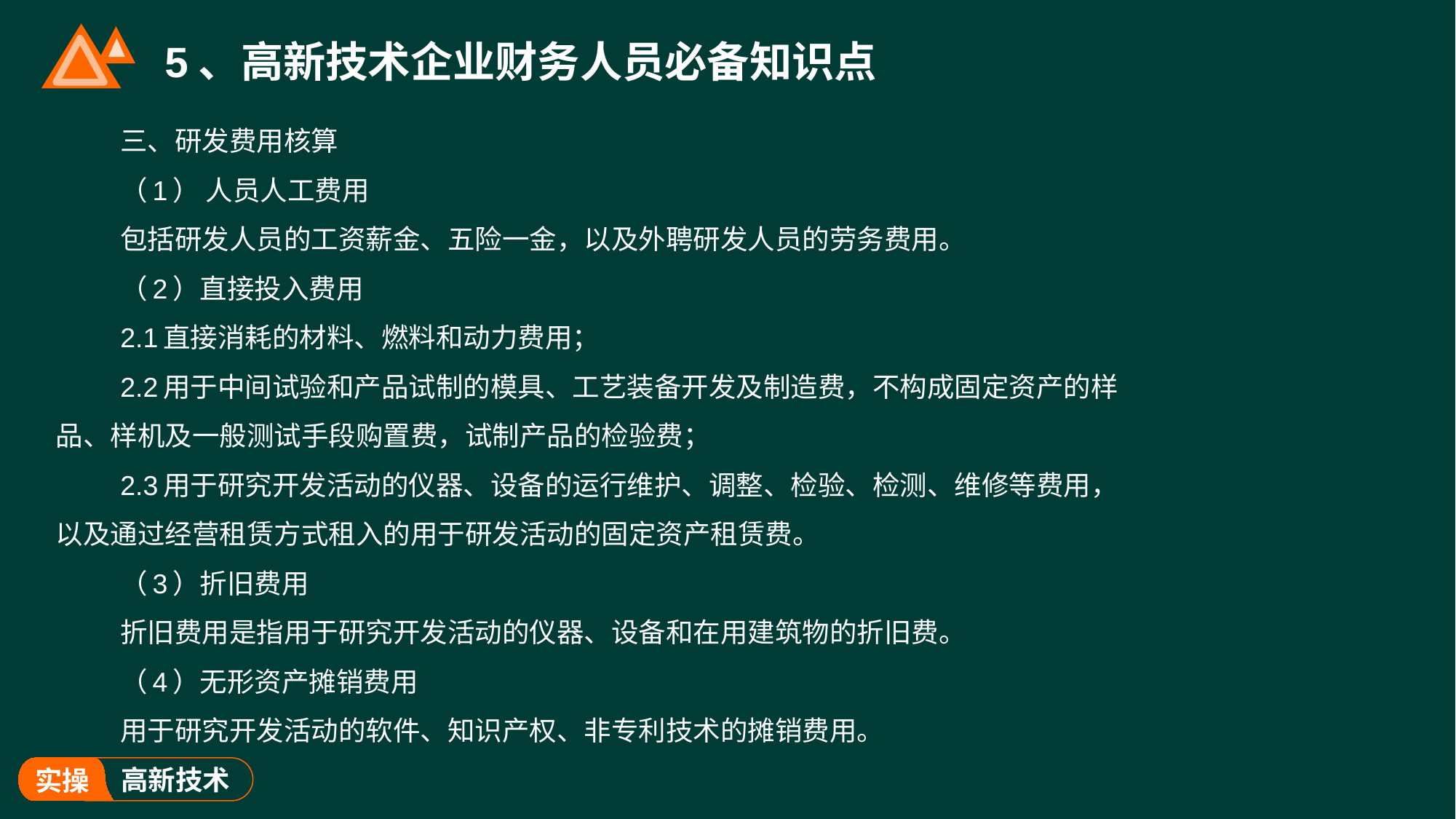

# 5、高新技术企业财务人员必备知识点
三、研发费用核算
（1） 人员人工费用
包括研发人员的工资薪金、五险一金，以及外聘研发人员的劳务费用。
（2）直接投入费用
2.1直接消耗的材料、燃料和动力费用；
2.2用于中间试验和产品试制的模具、工艺装备开发及制造费，不构成固定资产的样品、样机及一般测试手段购置费，试制产品的检验费；
2.3用于研究开发活动的仪器、设备的运行维护、调整、检验、检测、维修等费用，以及通过经营租赁方式租入的用于研发活动的固定资产租赁费。
（3）折旧费用
折旧费用是指用于研究开发活动的仪器、设备和在用建筑物的折旧费。
（4）无形资产摊销费用
用于研究开发活动的软件、知识产权、非专利技术的摊销费用。